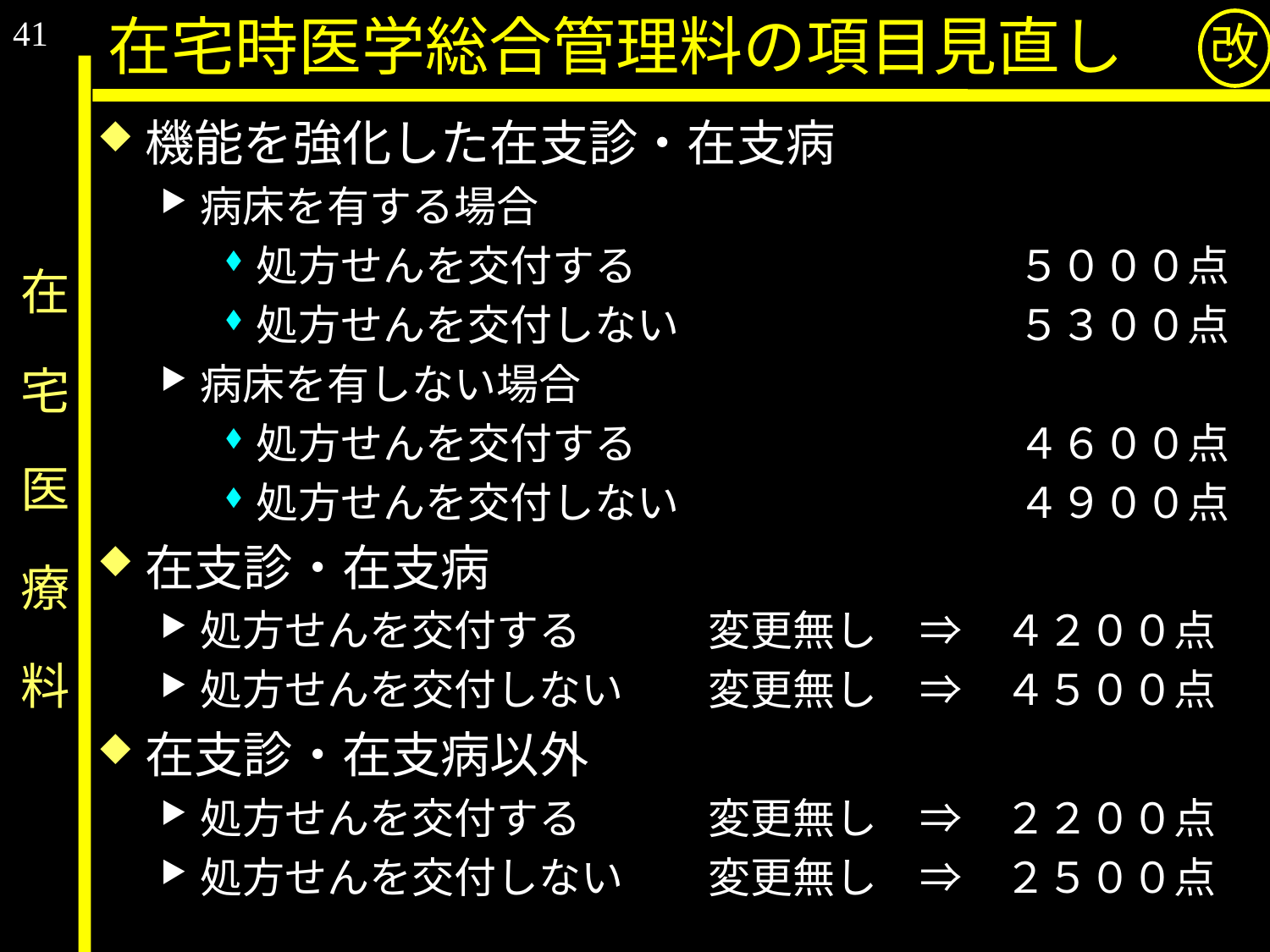

41
在宅時医学総合管理料の項目見直し
改

機能を強化した在支診・在支病
病床を有する場合
処方せんを交付する　　　　　　　　　５０００点
処方せんを交付しない　　　　　　　　５３００点
病床を有しない場合
処方せんを交付する　　　　　　　　　４６００点
処方せんを交付しない　　　　　　　　４９００点
在支診・在支病
処方せんを交付する　　　変更無し　⇒　４２００点
処方せんを交付しない　　変更無し　⇒　４５００点
在支診・在支病以外
処方せんを交付する　　　変更無し　⇒　２２００点
処方せんを交付しない　　変更無し　⇒　２５００点
# 在　宅　医　療　料